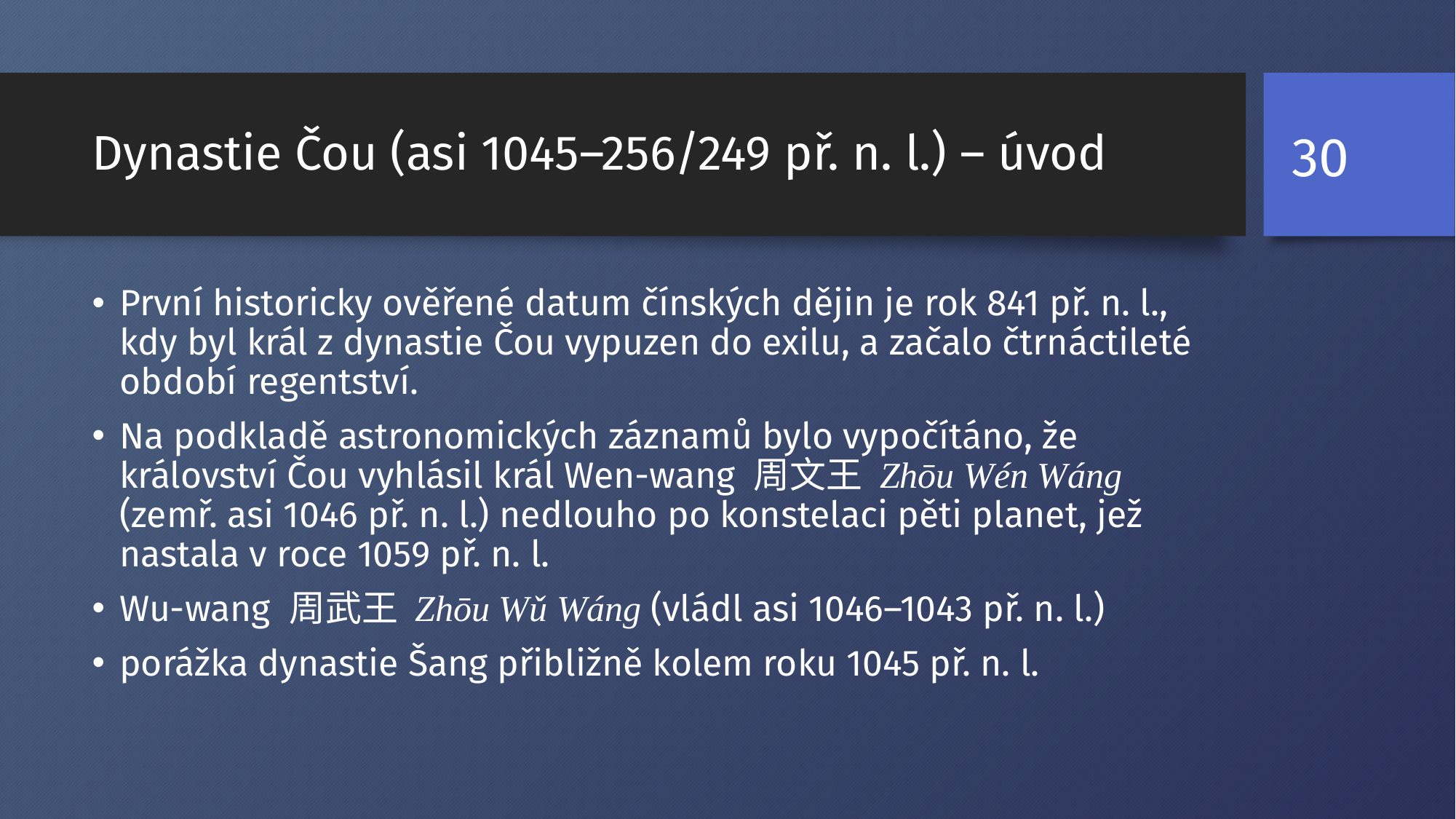

30
# Dynastie Čou (asi 1045–256/249 př. n. l.) – úvod
První historicky ověřené datum čínských dějin je rok 841 př. n. l., kdy byl král z dynastie Čou vypuzen do exilu, a začalo čtrnáctileté období regentství.
Na podkladě astronomických záznamů bylo vypočítáno, že království Čou vyhlásil král Wen-wang 周文王 Zhōu Wén Wáng (zemř. asi 1046 př. n. l.) nedlouho po konstelaci pěti planet, jež nastala v roce 1059 př. n. l.
Wu-wang 周武王 Zhōu Wǔ Wáng (vládl asi 1046–1043 př. n. l.)
porážka dynastie Šang přibližně kolem roku 1045 př. n. l.